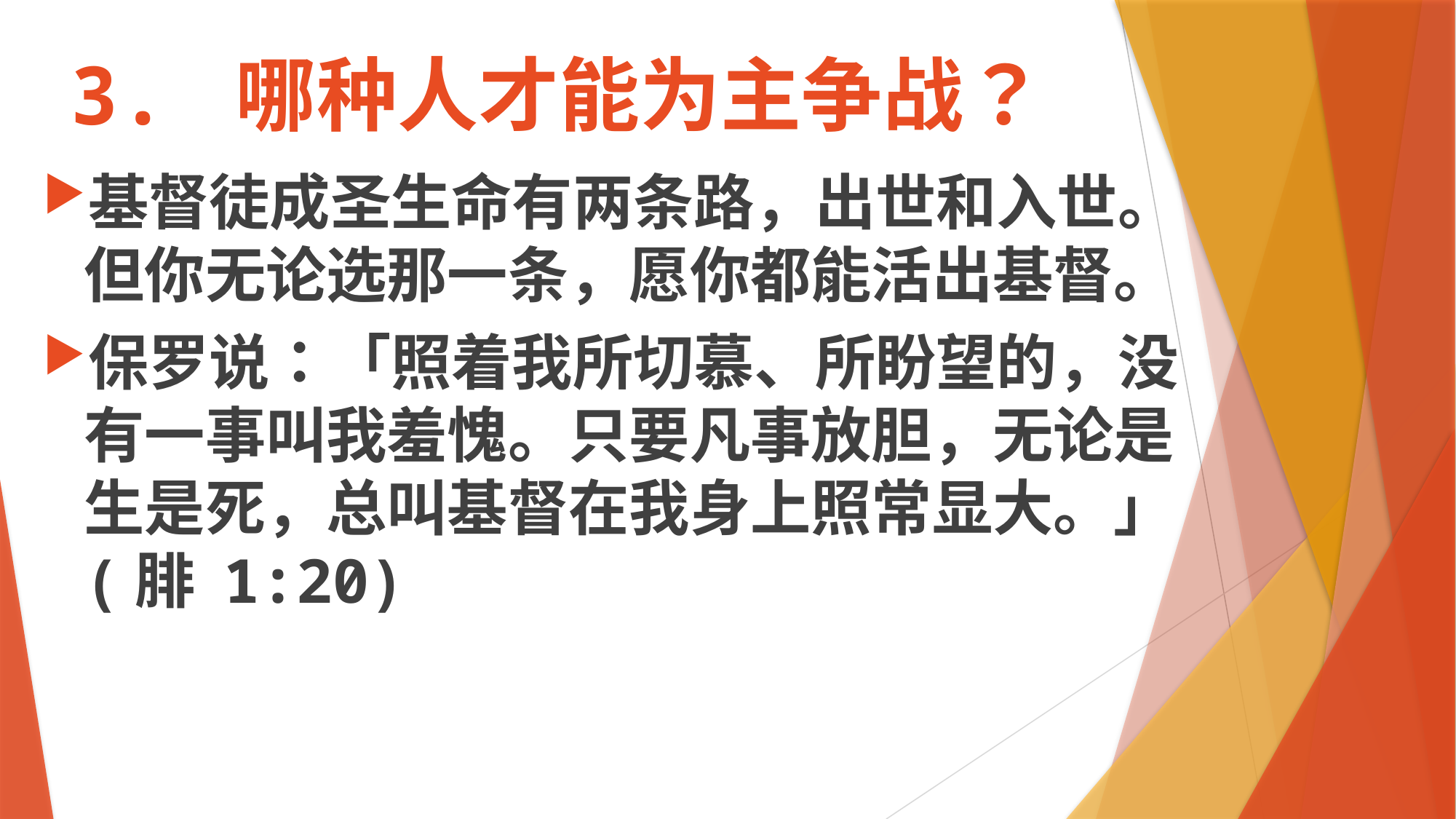

# 3. 哪种人才能为主争战？
基督徒成圣生命有两条路，出世和入世。但你无论选那一条，愿你都能活出基督。
保罗说：「照着我所切慕、所盼望的，没有一事叫我羞愧。只要凡事放胆，无论是生是死，总叫基督在我身上照常显大。」 (腓 1:20)